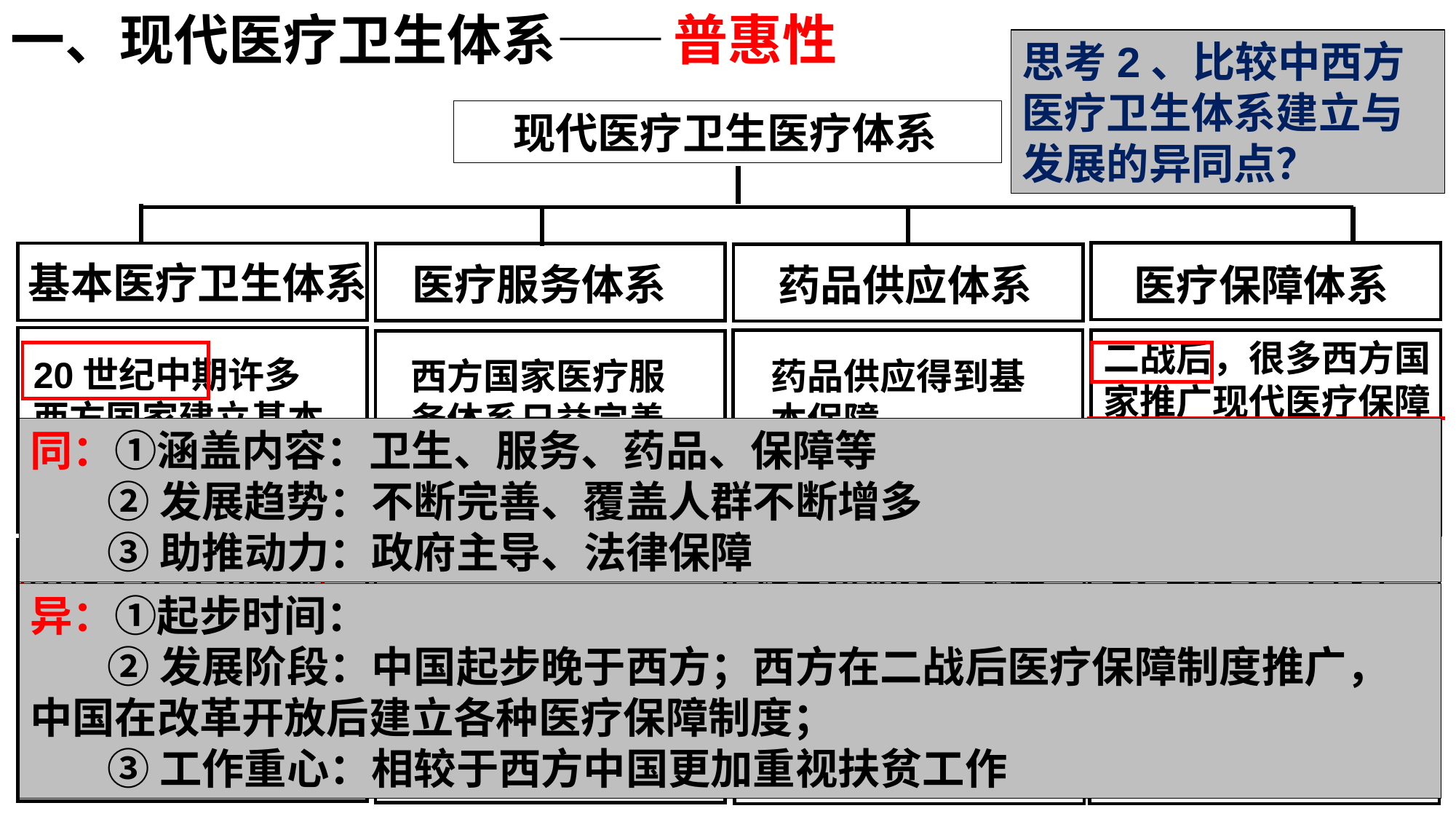

一、现代医疗卫生体系——
普惠性
思考2、比较中西方医疗卫生体系建立与发展的异同点？
    现代医疗卫生医疗体系

基本医疗卫生体系
医疗服务体系
医疗保障体系
药品供应体系

二战后，很多西方国家推广现代医疗保障制度，北欧国家宣布建成“福利国家”

20世纪中期许多西方国家建立基本医疗卫生体系
西方国家医疗服务体系日益完善
药品供应得到基本保障
同：①涵盖内容：卫生、服务、药品、保障等
        ②发展趋势：不断完善、覆盖人群不断增多
        ③助推动力：政府主导、法律保障
中国医疗机构服务职能不断扩大健康档案管理、健康教育、预防接种、传染病纳入公共卫生服务

20世纪60年代中国把城镇工作人员纳入公费医疗体系；改革开放后建成各种医疗保险制度
中华人民共和国成立后中国基本医疗卫生体系逐渐建立，国家搭建医疗网络，出台法律

药品供应体系不断完善，国家规范药品收费标准，加大医疗扶贫力度
异：①起步时间：
        ②发展阶段：中国起步晚于西方；西方在二战后医疗保障制度推广，中国在改革开放后建立各种医疗保障制度；
        ③工作重心：相较于西方中国更加重视扶贫工作